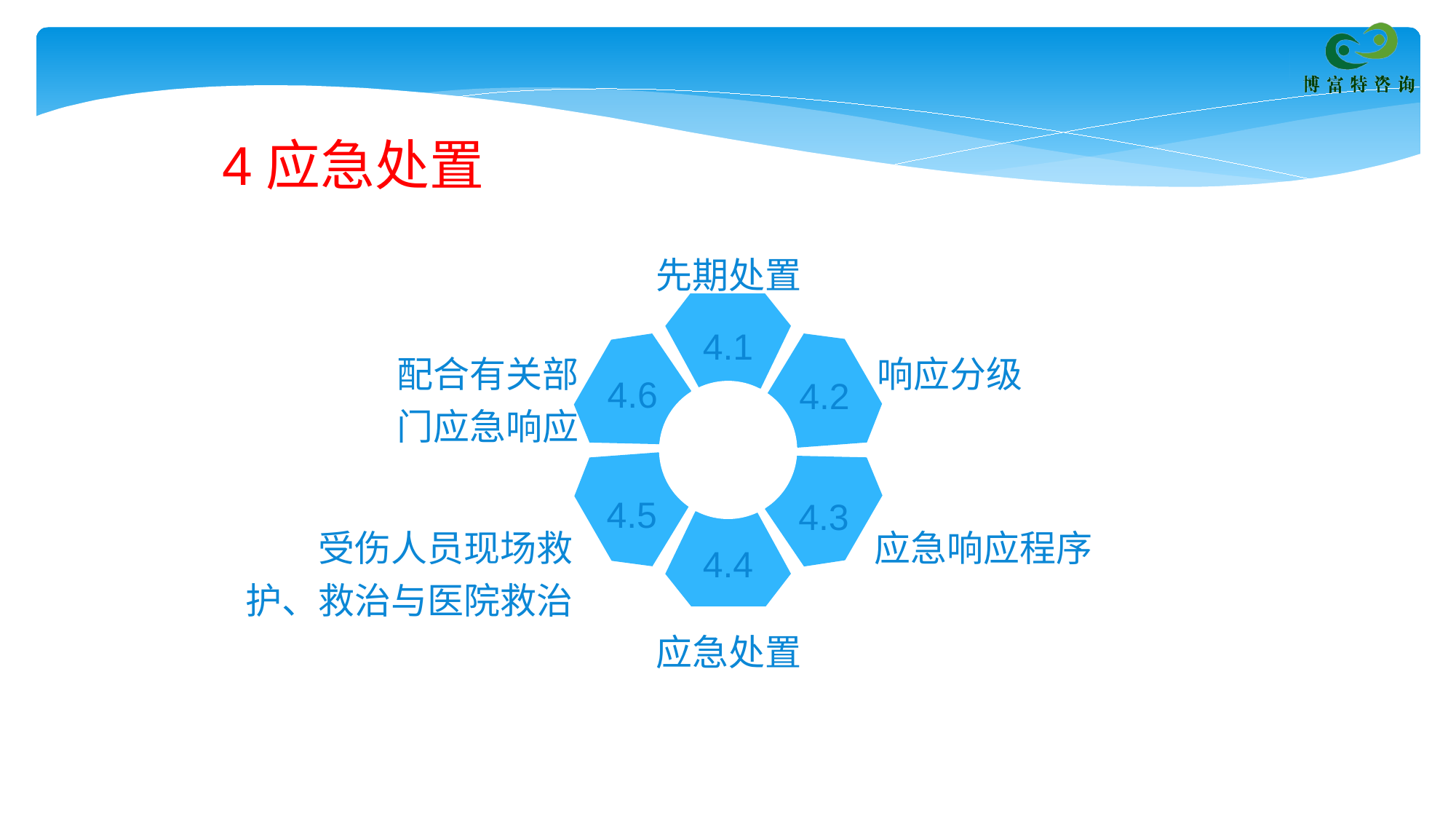

4应急处置
先期处置
4.1
4.6
4.2
配合有关部
门应急响应
响应分级

4.5
4.3
受伤人员现场救
护、救治与医院救治
应急响应程序
4.4
应急处置